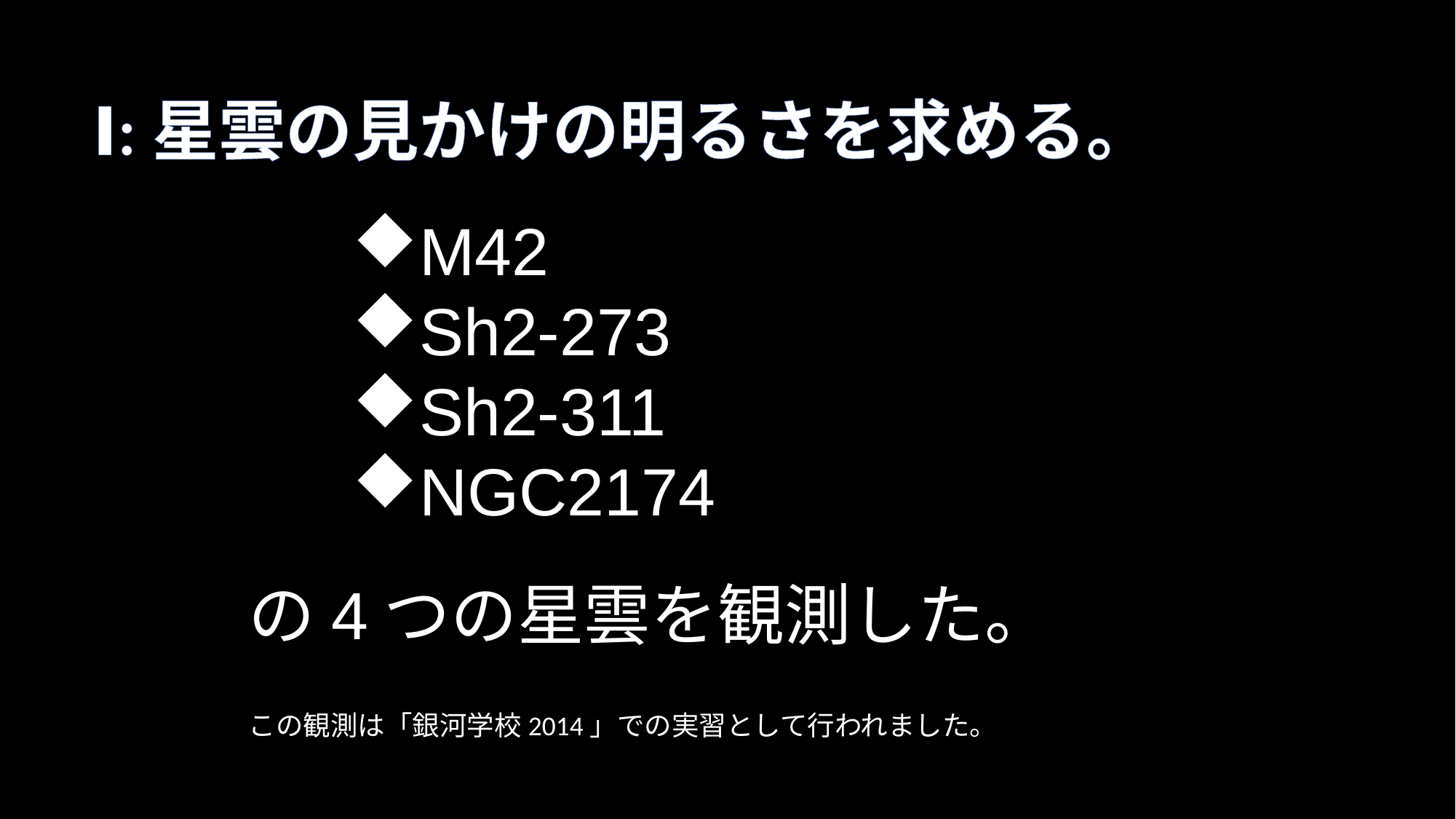

Ⅰ:星雲の見かけの明るさを求める。
M42
Sh2-273
Sh2-311
NGC2174
の4つの星雲を観測した。
この観測は「銀河学校2014」での実習として行われました。